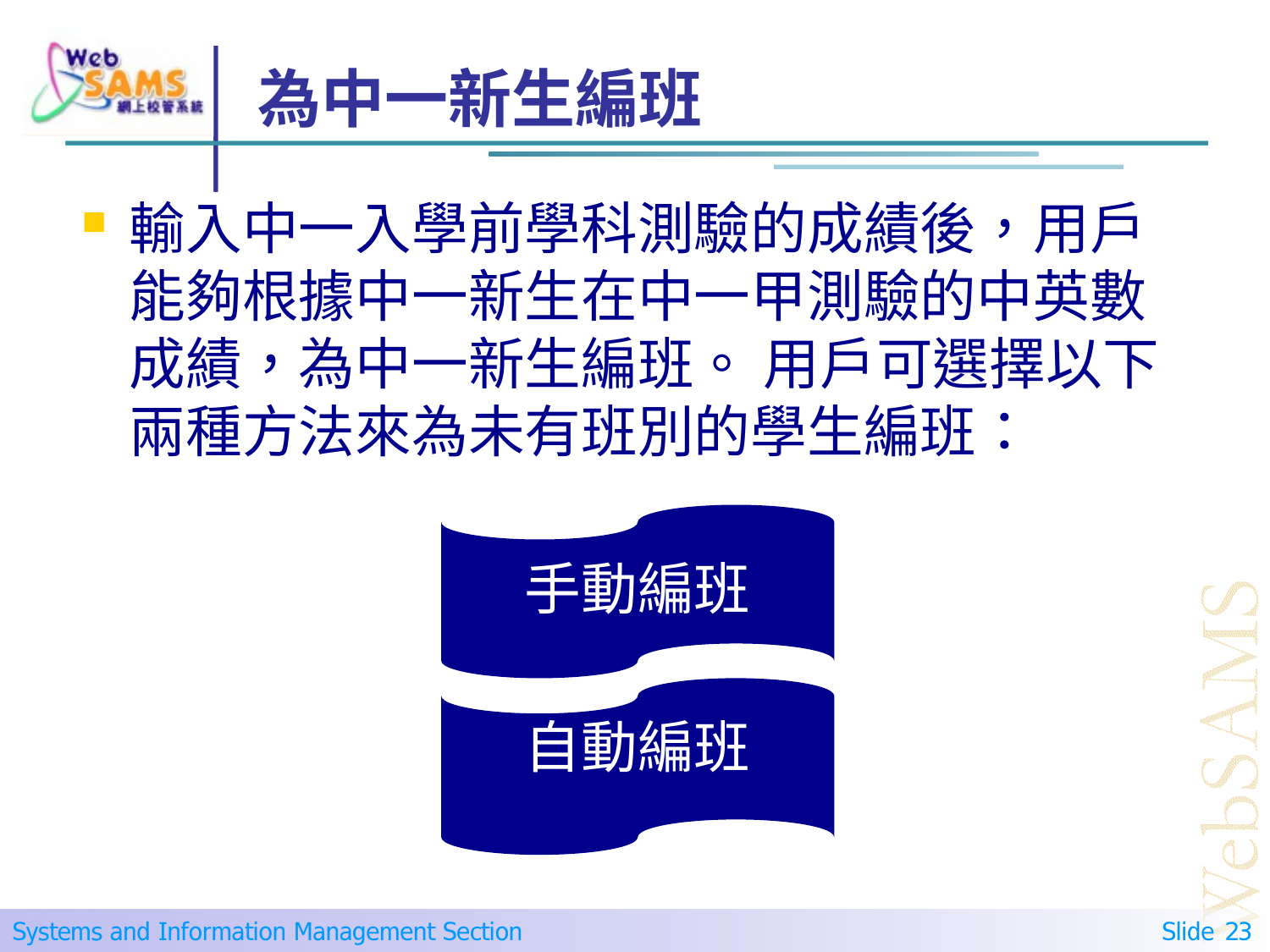

# 為中一新生編班
輸入中一入學前學科測驗的成績後，用戶能夠根據中一新生在中一甲測驗的中英數成績，為中一新生編班。 用戶可選擇以下兩種方法來為未有班別的學生編班：

手動編班

自動編班